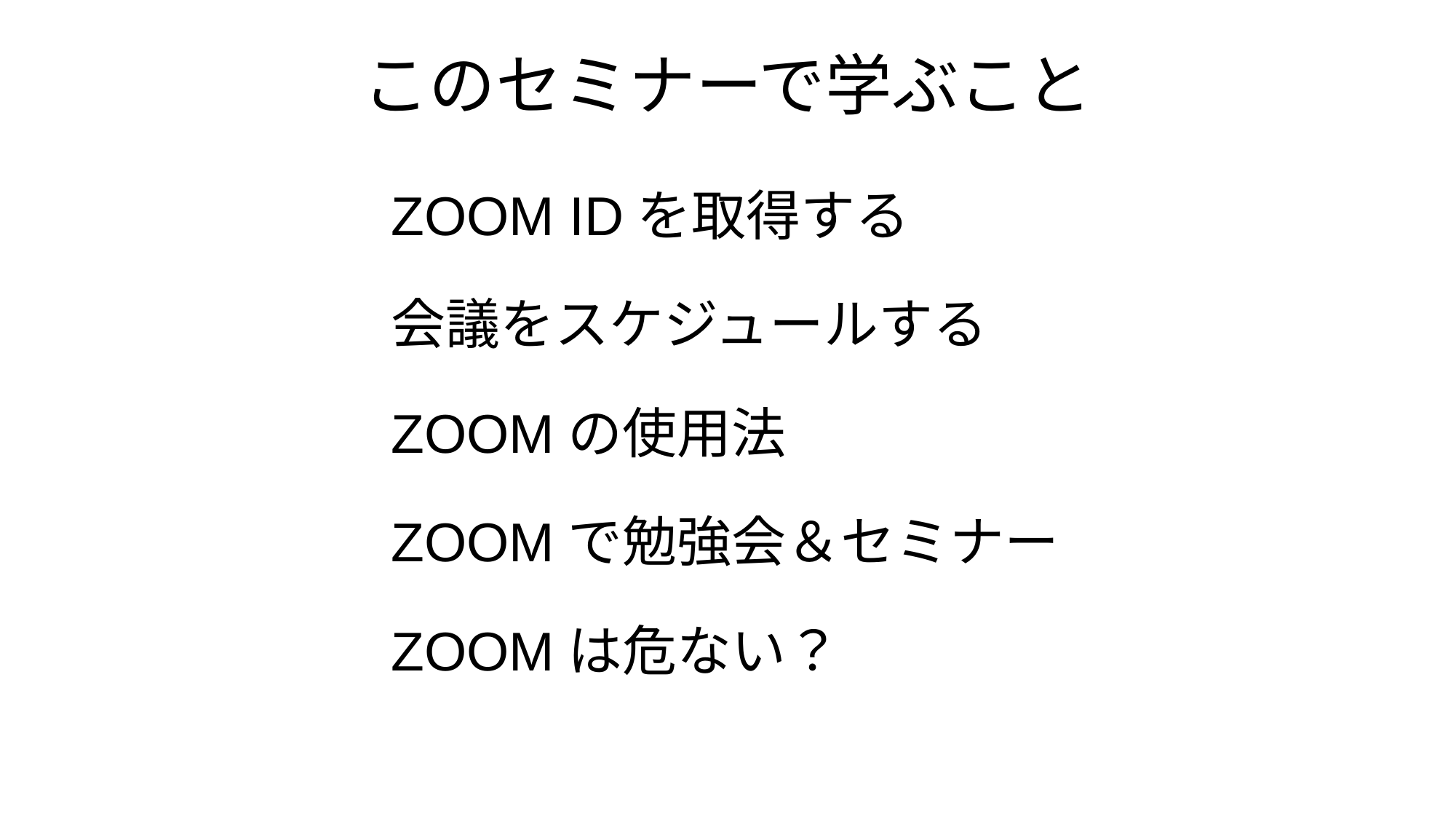

# このセミナーで学ぶこと
ZOOM IDを取得する

会議をスケジュールする

ZOOMの使用法

ZOOMで勉強会＆セミナー

ZOOMは危ない？